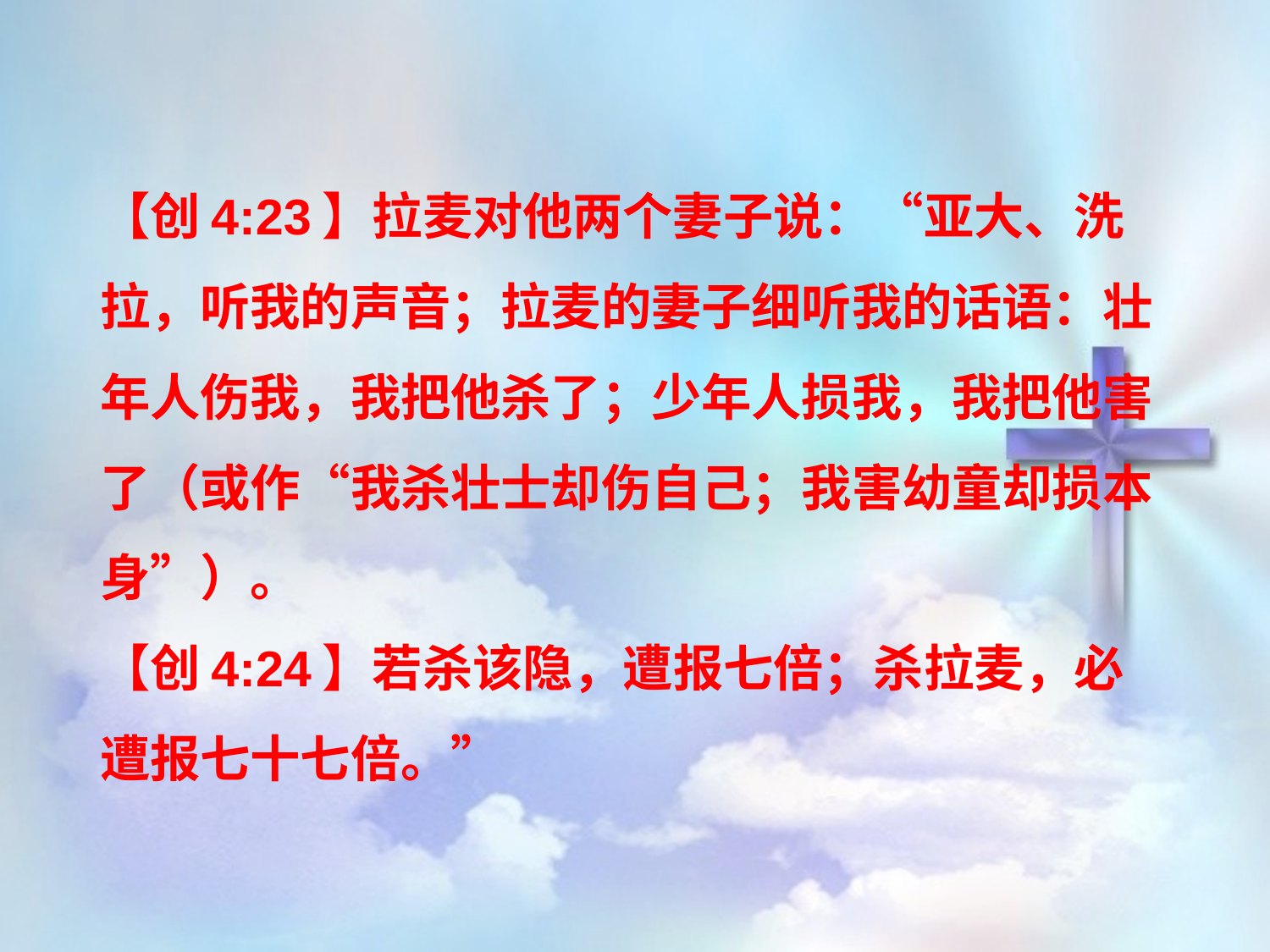

# 【创4:23】拉麦对他两个妻子说：“亚大、洗拉，听我的声音；拉麦的妻子细听我的话语：壮年人伤我，我把他杀了；少年人损我，我把他害了（或作“我杀壮士却伤自己；我害幼童却损本身”）。 【创4:24】若杀该隐，遭报七倍；杀拉麦，必遭报七十七倍。”